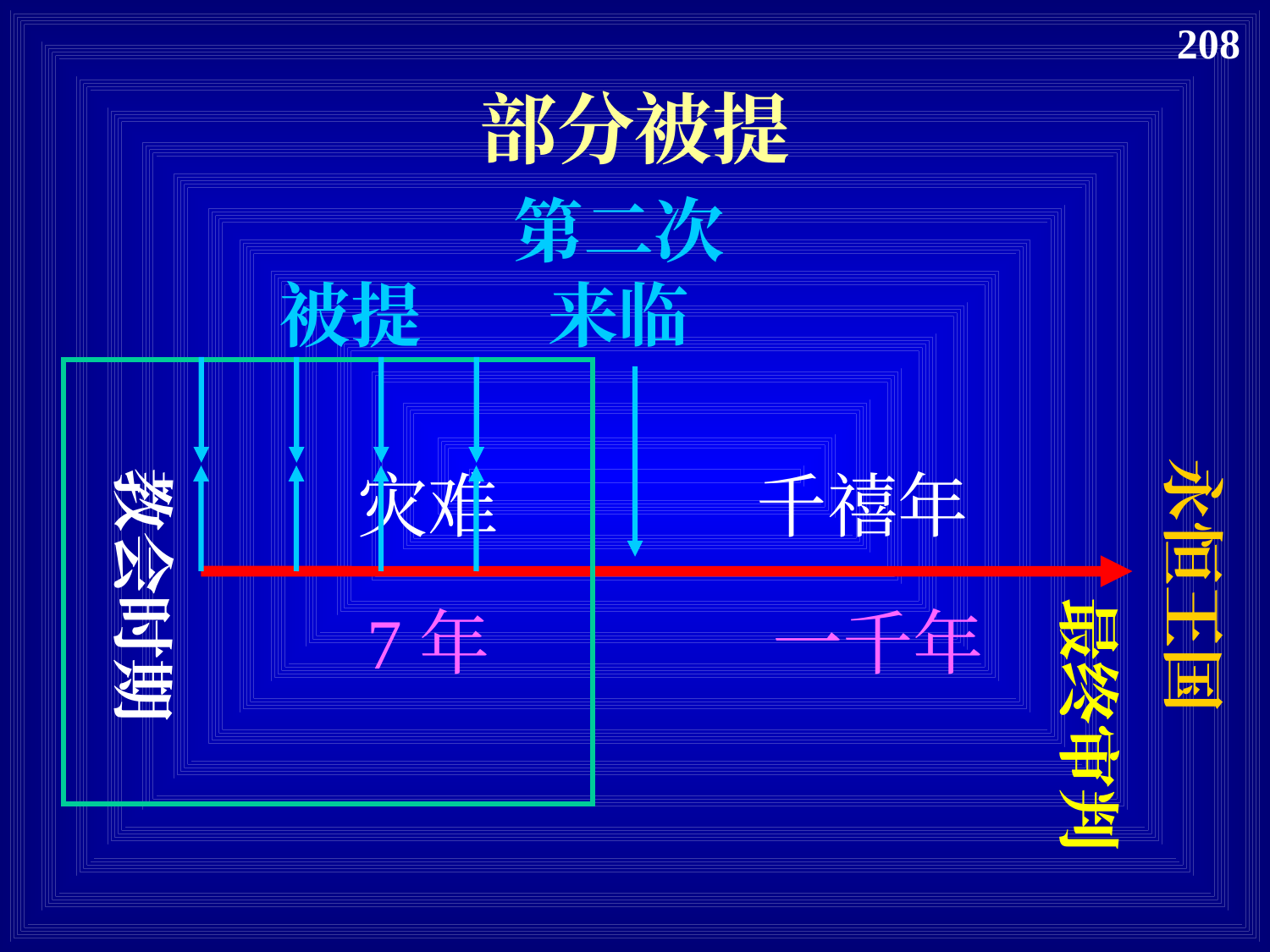

208
部分被提
第二次来临
 被提

永恒王国
灾难
千禧年
教会时期

最终审判
7年
一千年